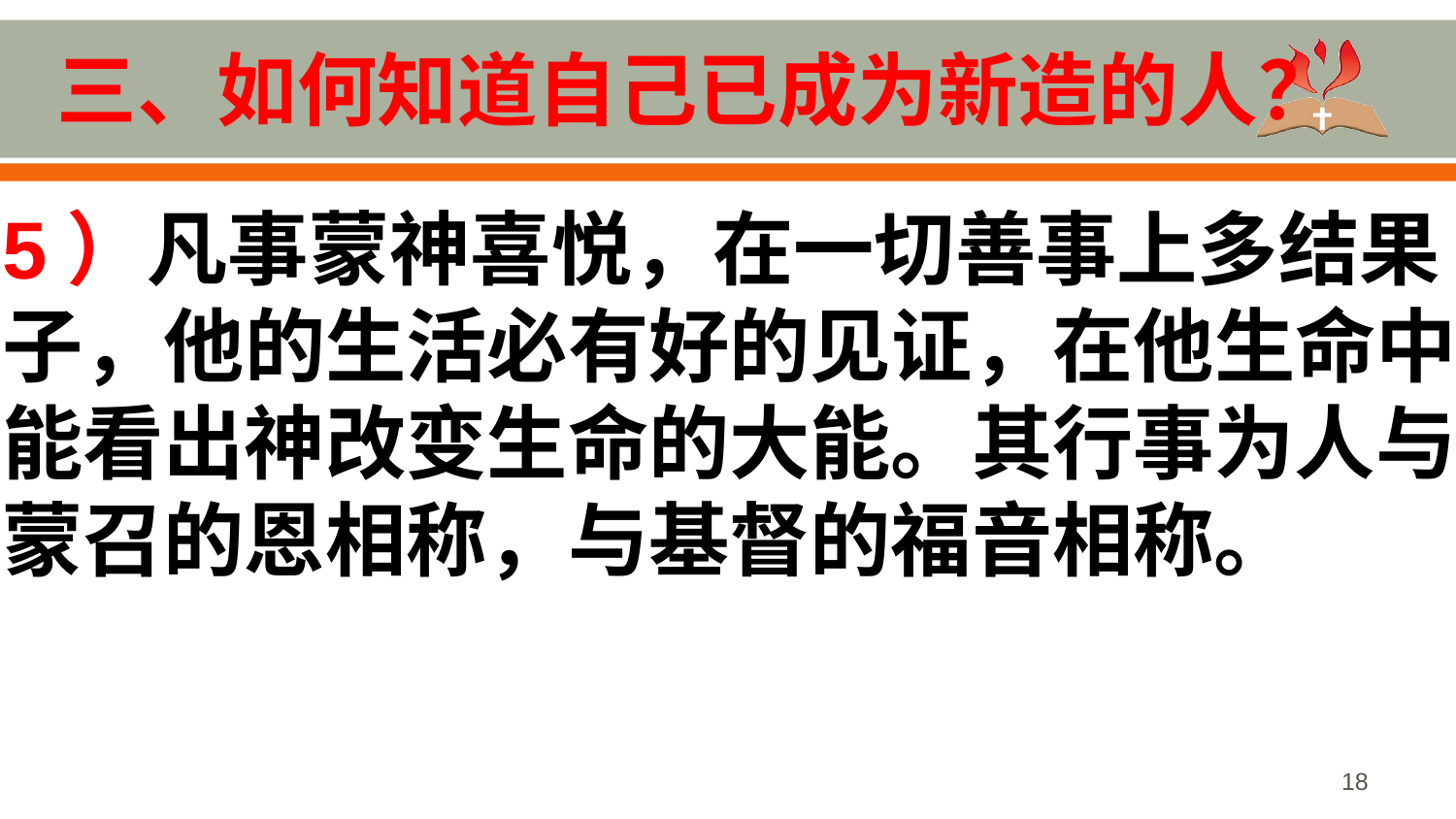

# 三、如何知道自己已成为新造的人？
5）凡事蒙神喜悦，在一切善事上多结果子，他的生活必有好的见证，在他生命中能看出神改变生命的大能。其行事为人与蒙召的恩相称，与基督的福音相称。

18